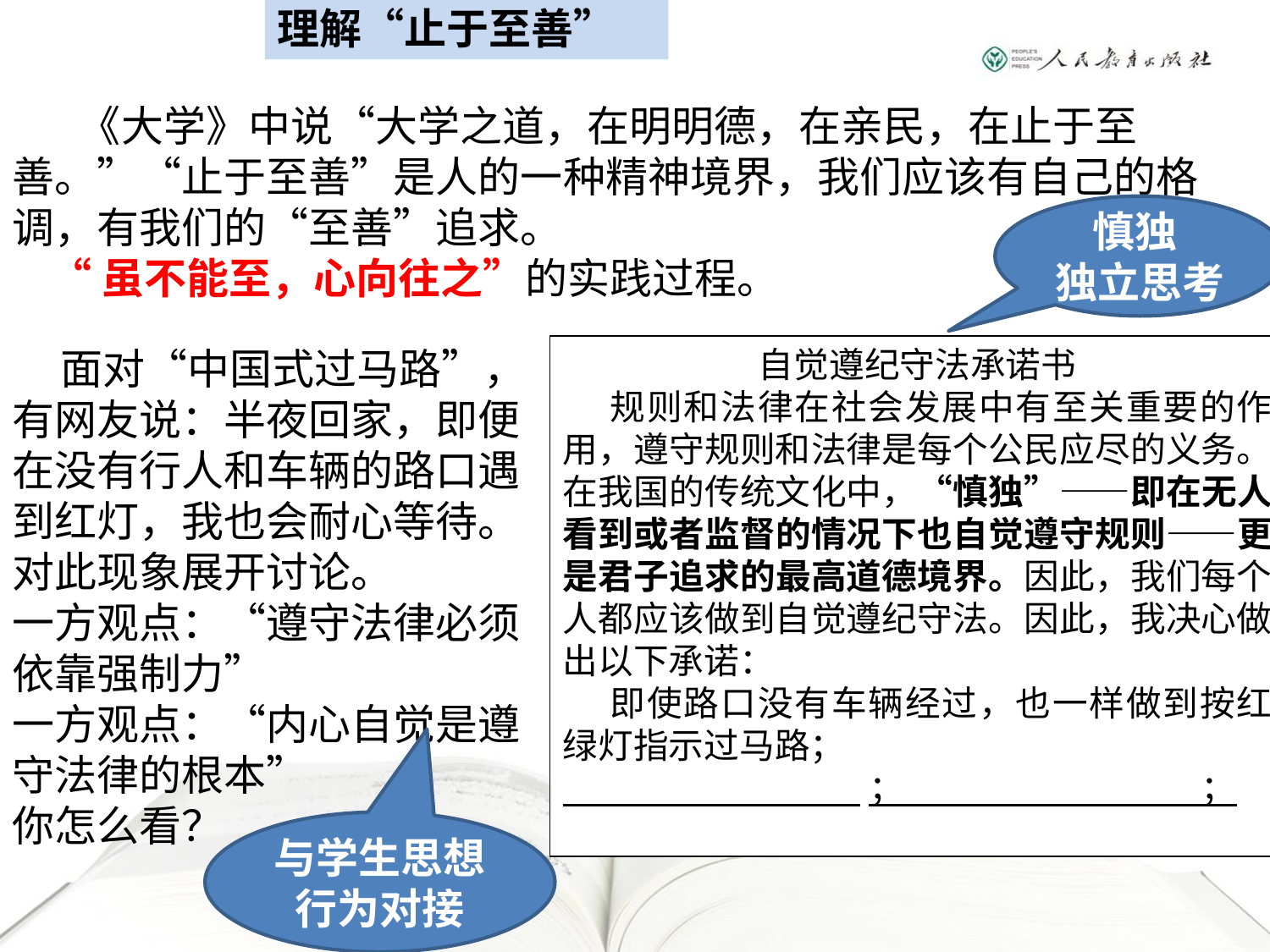

理解“止于至善”
  《大学》中说“大学之道，在明明德，在亲民，在止于至善。”“止于至善”是人的一种精神境界，我们应该有自己的格调，有我们的“至善”追求。
“虽不能至，心向往之”的实践过程。
慎独
独立思考
    面对“中国式过马路”，有网友说：半夜回家，即便在没有行人和车辆的路口遇到红灯，我也会耐心等待。对此现象展开讨论。
一方观点：“遵守法律必须依靠强制力”
一方观点：“内心自觉是遵守法律的根本”
你怎么看？
自觉遵纪守法承诺书
    规则和法律在社会发展中有至关重要的作用，遵守规则和法律是每个公民应尽的义务。在我国的传统文化中，“慎独”——即在无人看到或者监督的情况下也自觉遵守规则——更是君子追求的最高道德境界。因此，我们每个人都应该做到自觉遵纪守法。因此，我决心做出以下承诺：
    即使路口没有车辆经过，也一样做到按红绿灯指示过马路；
                                      ；                                      ；

与学生思想行为对接